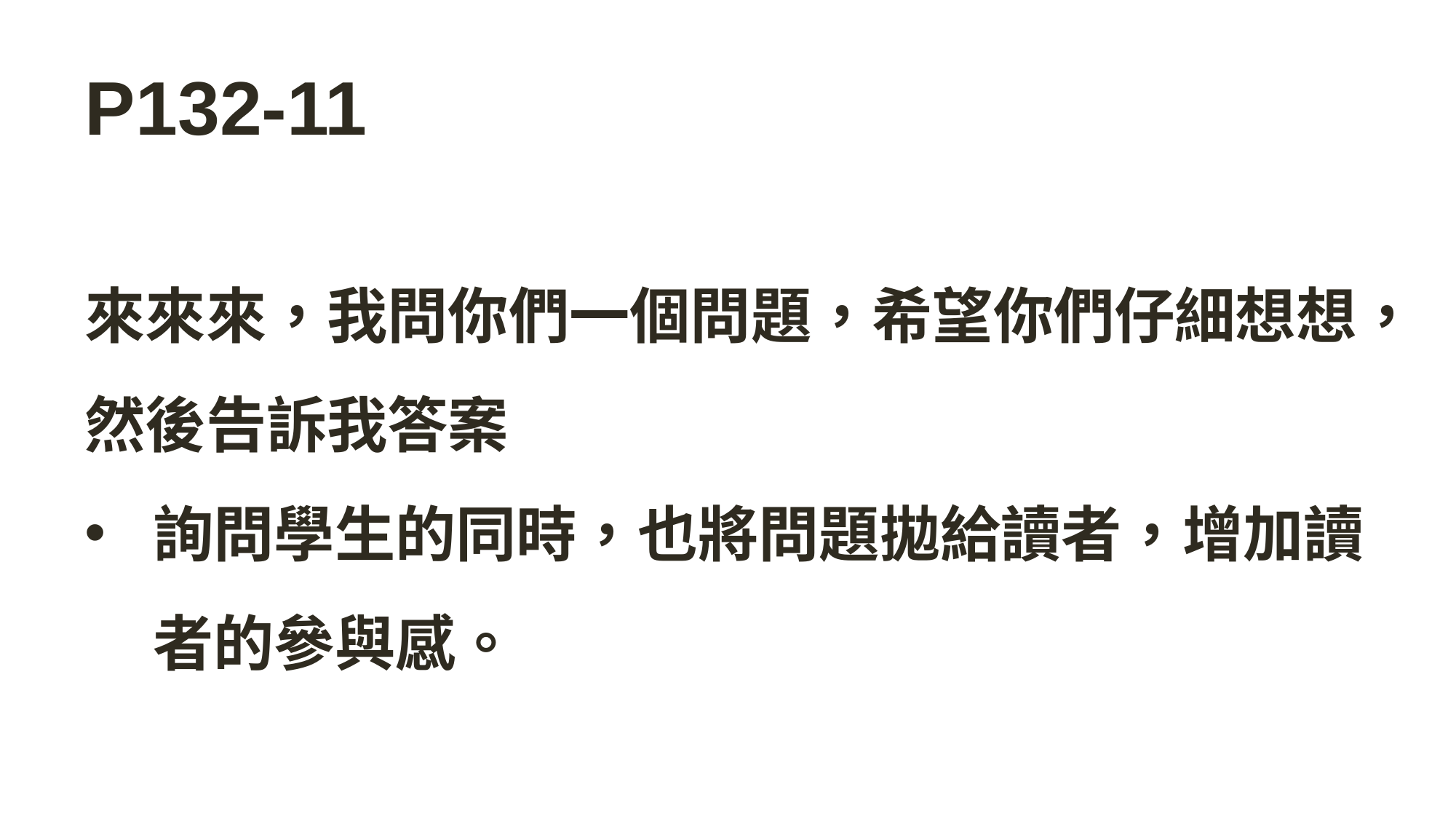

P132-11
來來來，我問你們一個問題，希望你們仔細想想，然後告訴我答案
詢問學生的同時，也將問題拋給讀者，增加讀者的參與感。